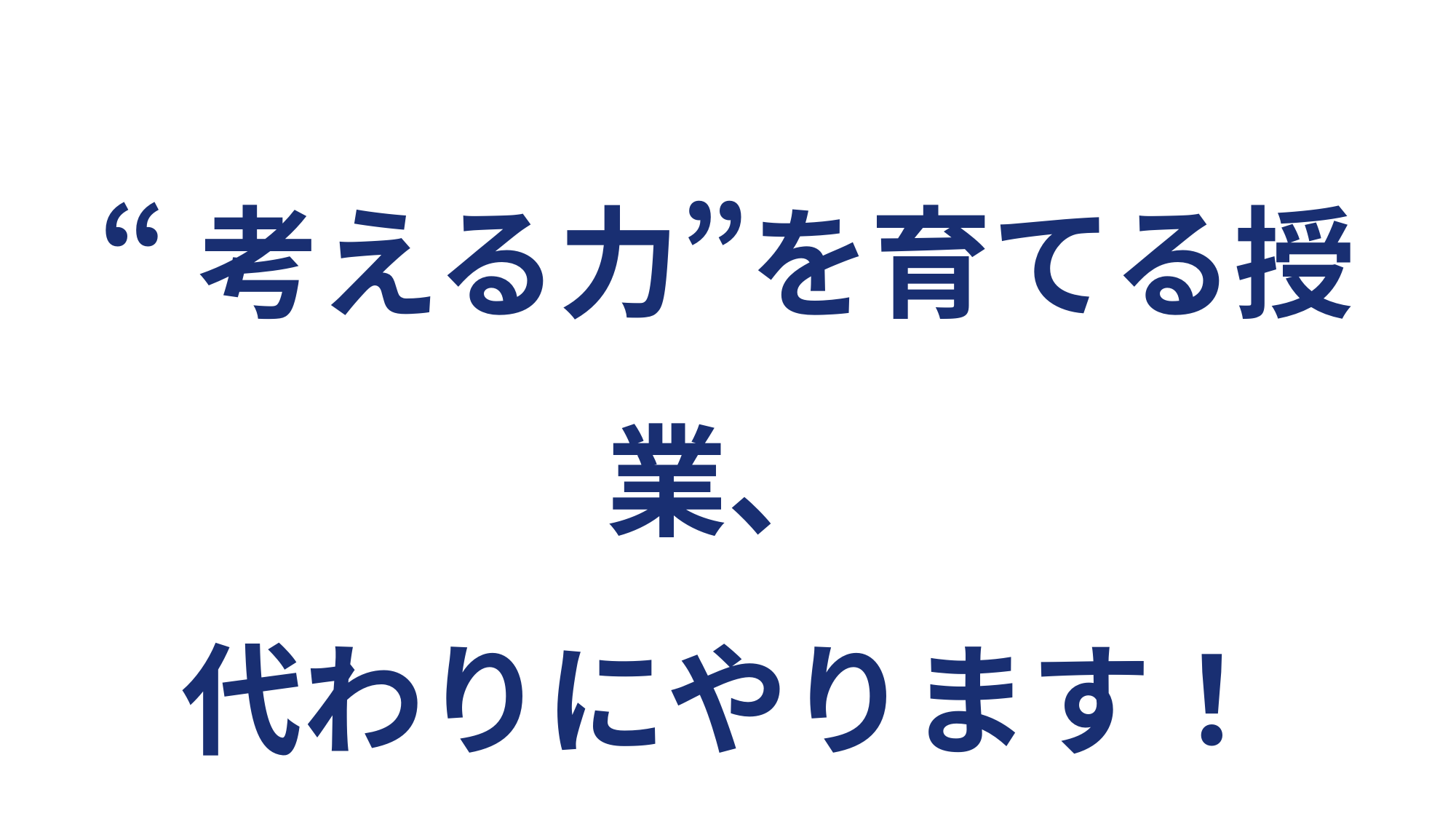

# “考える力”を育てる授業、 代わりにやります！ ─ゆら社長のジレンマで起業家教育─